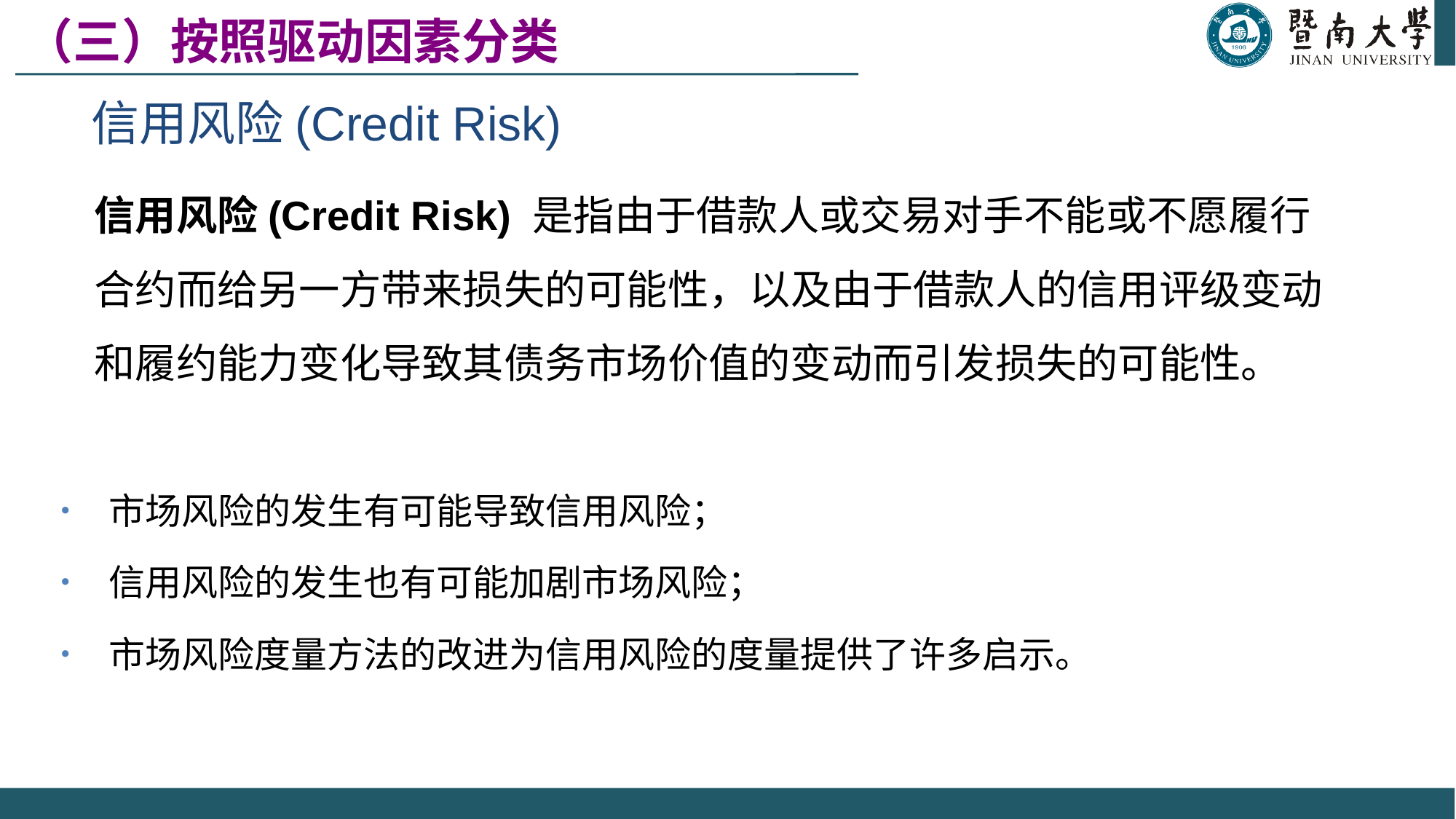

（三）按照驱动因素分类
信用风险(Credit Risk)
	信用风险(Credit Risk) 是指由于借款人或交易对手不能或不愿履行合约而给另一方带来损失的可能性，以及由于借款人的信用评级变动和履约能力变化导致其债务市场价值的变动而引发损失的可能性。

 市场风险的发生有可能导致信用风险；
 信用风险的发生也有可能加剧市场风险；
 市场风险度量方法的改进为信用风险的度量提供了许多启示。